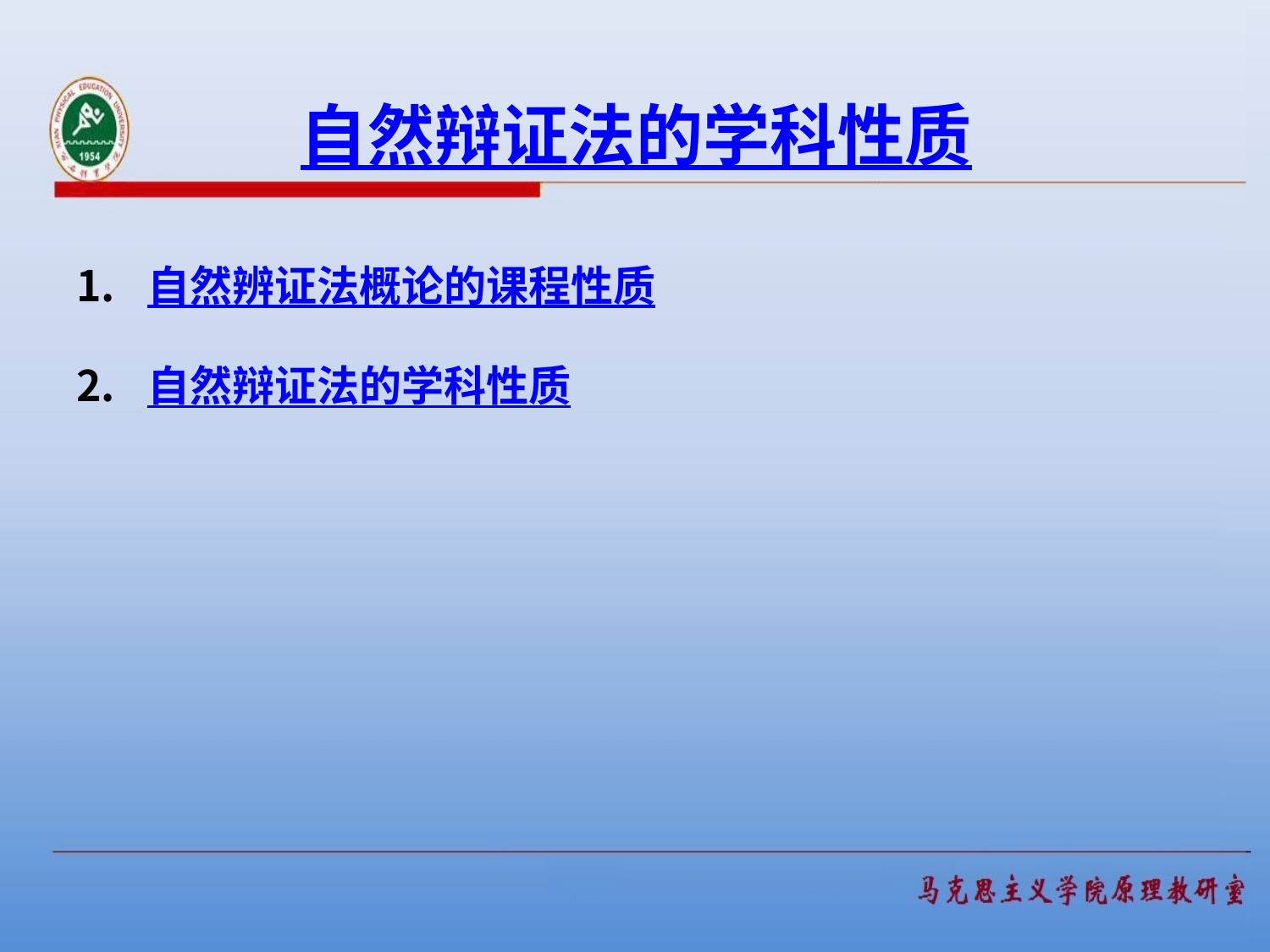

# 自然辩证法的学科性质
自然辨证法概论的课程性质
自然辩证法的学科性质